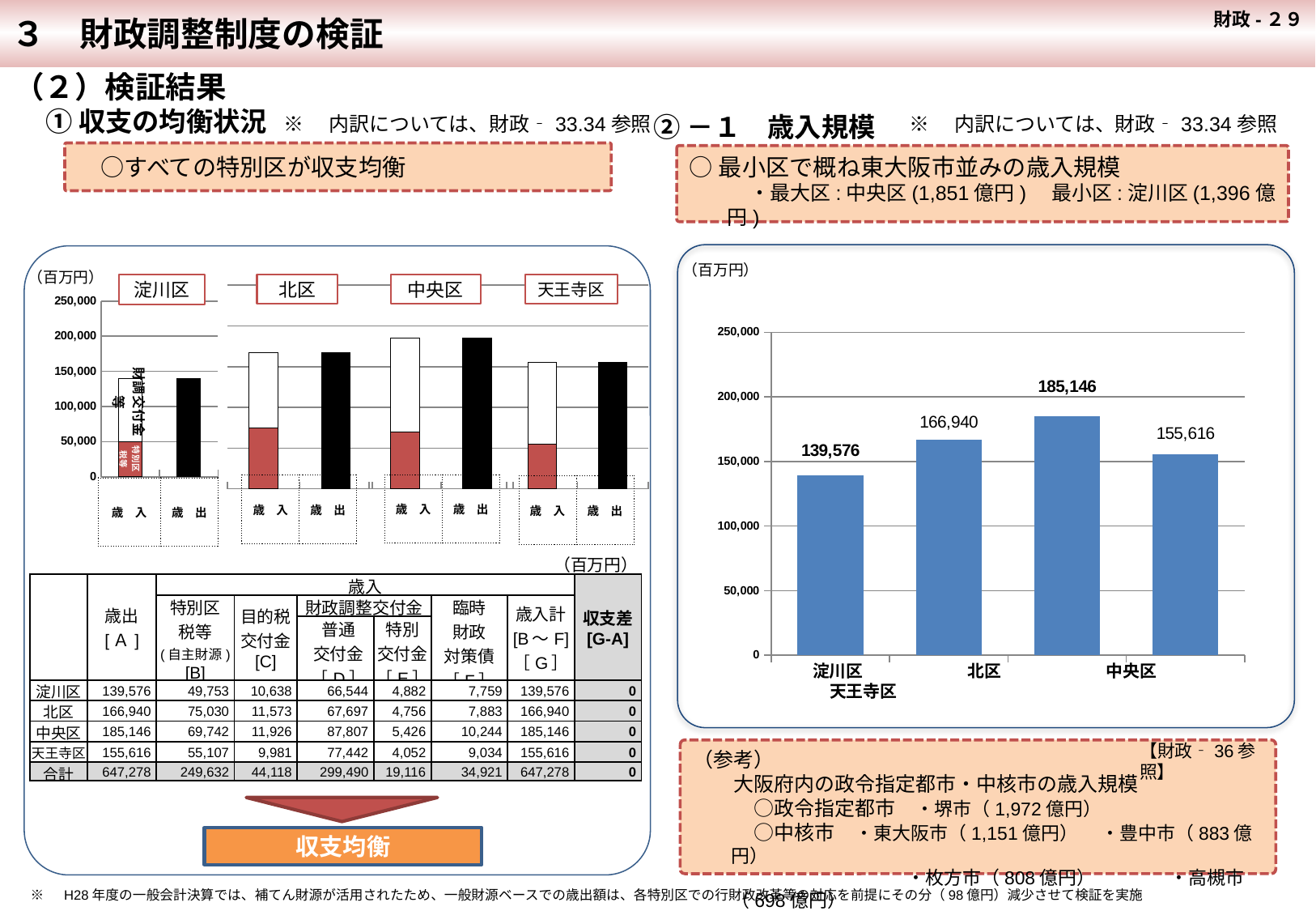

３　財政調整制度の検証
 財政-２９
（２）検証結果
①収支の均衡状況
②－１　歳入規模
※　内訳については、財政‐33.34参照
※　内訳については、財政‐33.34参照
　○すべての特別区が収支均衡
○最小区で概ね東大阪市並みの歳入規模
　　　・最大区:中央区(1,851億円)　最小区:淀川区(1,396億円)

（百万円）
（百万円）
淀川区
北区
中央区
天王寺区

### Chart

| Category |  |  |
|---|---|---|

### Chart

| Category |  |  |
|---|---|---|

### Chart

| Category |  |  |
|---|---|---|

### Chart

| Category |  |  |
|---|---|---|

### Chart

| Category |  |
|---|---|
| 淀川区 | 139576.0 |
| 北区 | 166940.0 |
| 中央区 | 185146.0 |
| 天王寺区 | 155616.0 |
| 歳　入 | 歳　出 |
| --- | --- |
| 歳　入 | 歳　出 |
| --- | --- |
| 歳　入 | 歳　出 |
| --- | --- |
| 歳　入 | 歳　出 |
| --- | --- |
（百万円）
|  | 歳出 [Ａ] | 歳入 |  |  |  |  |  | 収支差 [G-A] |
| --- | --- | --- | --- | --- | --- | --- | --- | --- |
|  |  | 特別区 税等 (自主財源) [B] | 目的税 交付金 [C] | 財政調整交付金 |  | 臨時 財政 対策債 ［F］ | 歳入計 [B～F] ［G］ |  |
|  |  |  |  | 普通 交付金 ［D］ | 特別 交付金 ［E］ |  |  |  |
| 淀川区 | 139,576 | 49,753 | 10,638 | 66,544 | 4,882 | 7,759 | 139,576 | 0 |
| 北区 | 166,940 | 75,030 | 11,573 | 67,697 | 4,756 | 7,883 | 166,940 | 0 |
| 中央区 | 185,146 | 69,742 | 11,926 | 87,807 | 5,426 | 10,244 | 185,146 | 0 |
| 天王寺区 | 155,616 | 55,107 | 9,981 | 77,442 | 4,052 | 9,034 | 155,616 | 0 |
| 合計 | 647,278 | 249,632 | 44,118 | 299,490 | 19,116 | 34,921 | 647,278 | 0 |
淀川区　　　　　　 北区　　　　　　 中央区　　　　　天王寺区

（参考）
　　大阪府内の政令指定都市・中核市の歳入規模
　　　○政令指定都市　・堺市（1,972億円）
　　　○中核市　・東大阪市（1,151億円）　 ・豊中市（883億円）
 　　　　　　　　　　　・枚方市（808億円）　　　　・高槻市（698億円）
【財政‐36参照】
収支均衡
※　H28年度の一般会計決算では、補てん財源が活用されたため、一般財源ベースでの歳出額は、各特別区での行財政改革等の対応を前提にその分（98億円）減少させて検証を実施